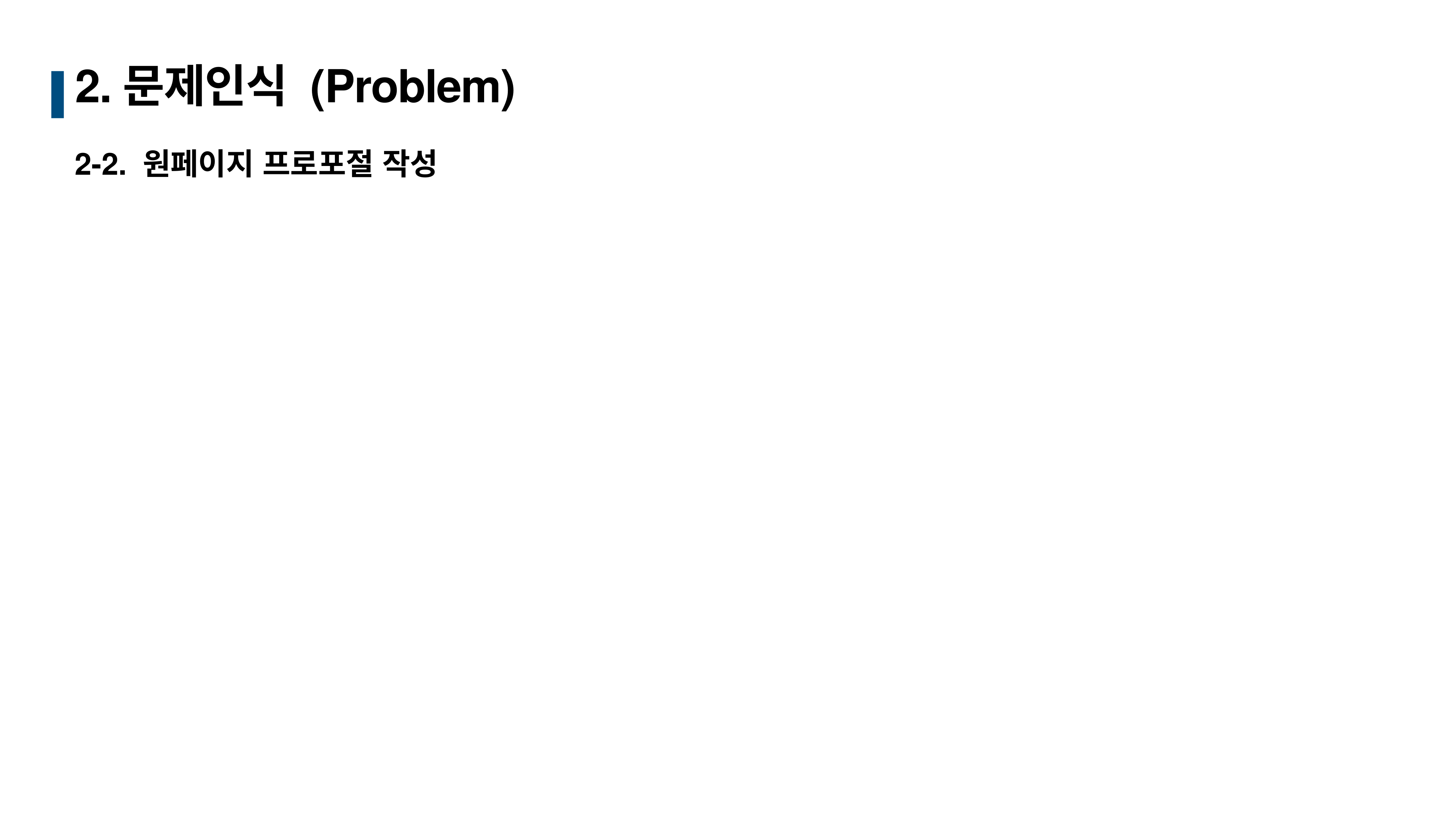

# 2.문제인식 (Problem)
2-2. 원페이지 프로포절 작성